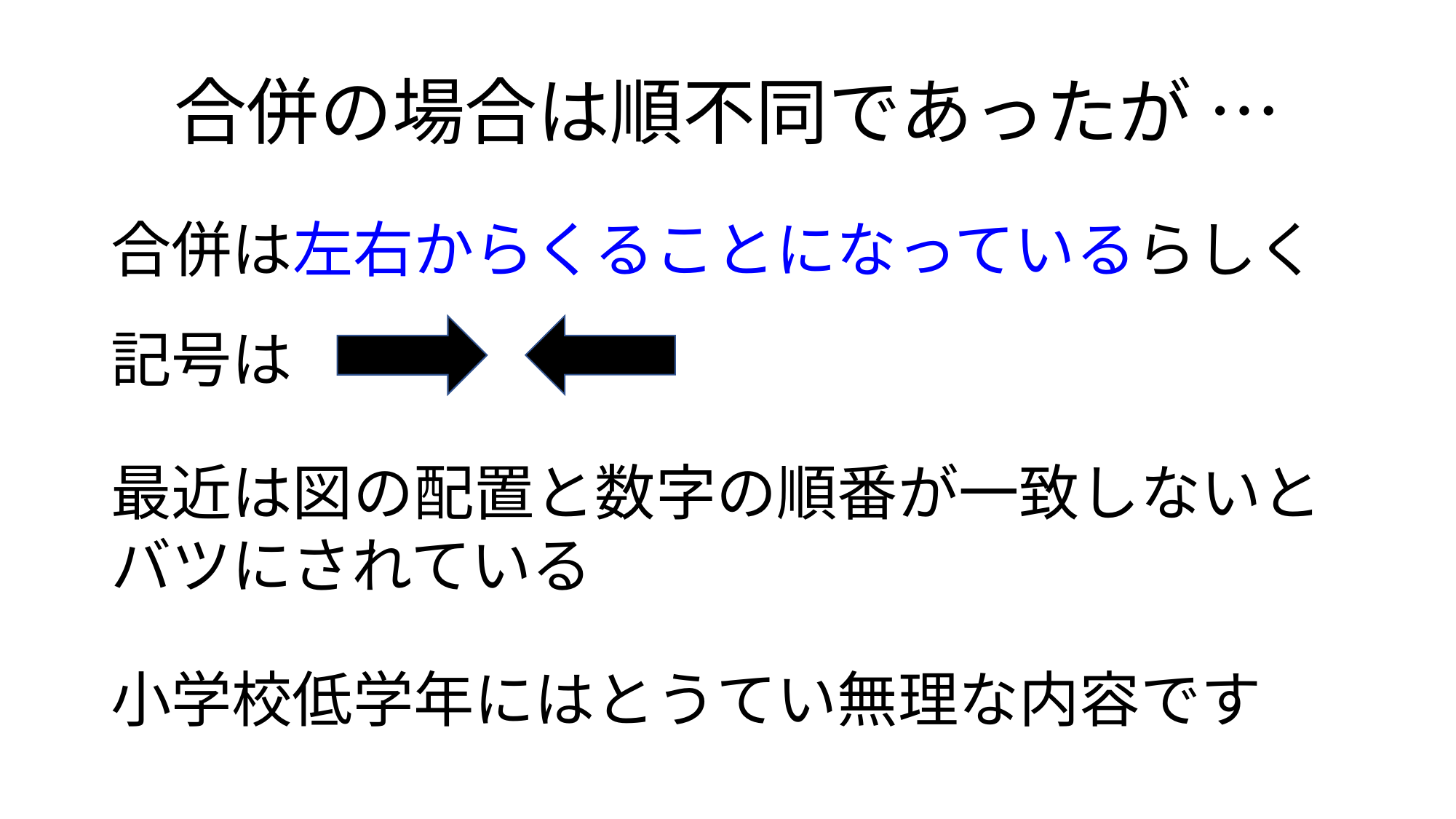

# 合併の場合は順不同であったが …
合併は左右からくることになっているらしく

記号は

最近は図の配置と数字の順番が一致しないとバツにされている
小学校低学年にはとうてい無理な内容です